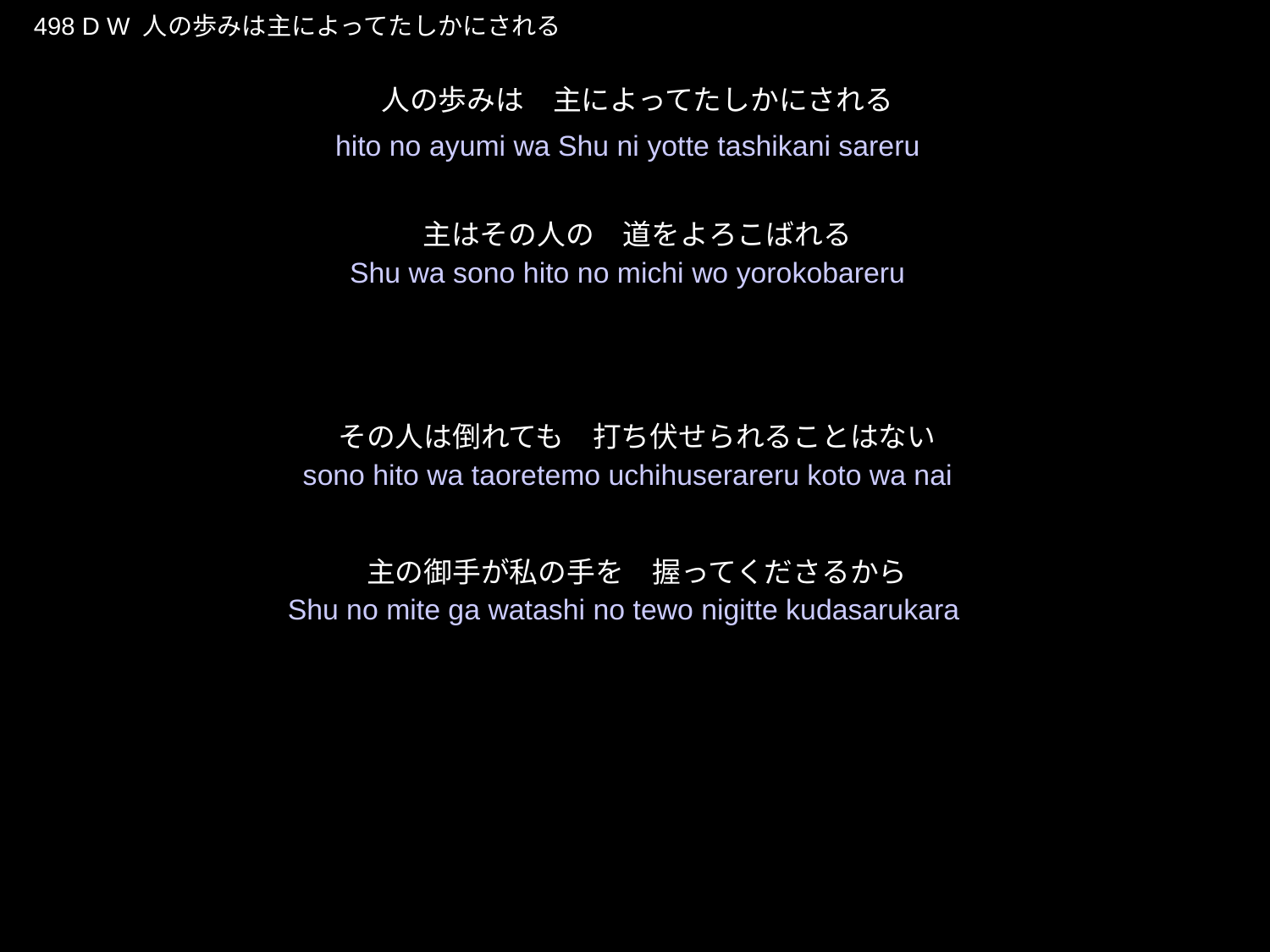

ひとのあゆみはしゅによってたしかにされる
★W
498 D W 人の歩みは主によってたしかにされる
人の歩みは　主によってたしかにされる

主はその人の　道をよろこばれる

その人は倒れても　打ち伏せられることはない

主の御手が私の手を　握ってくださるから
★４
hito no ayumi wa Shu ni yotte tashikani sareru
Shu wa sono hito no michi wo yorokobareru

sono hito wa taoretemo uchihuserareru koto wa nai

Shu no mite ga watashi no tewo nigitte kudasarukara